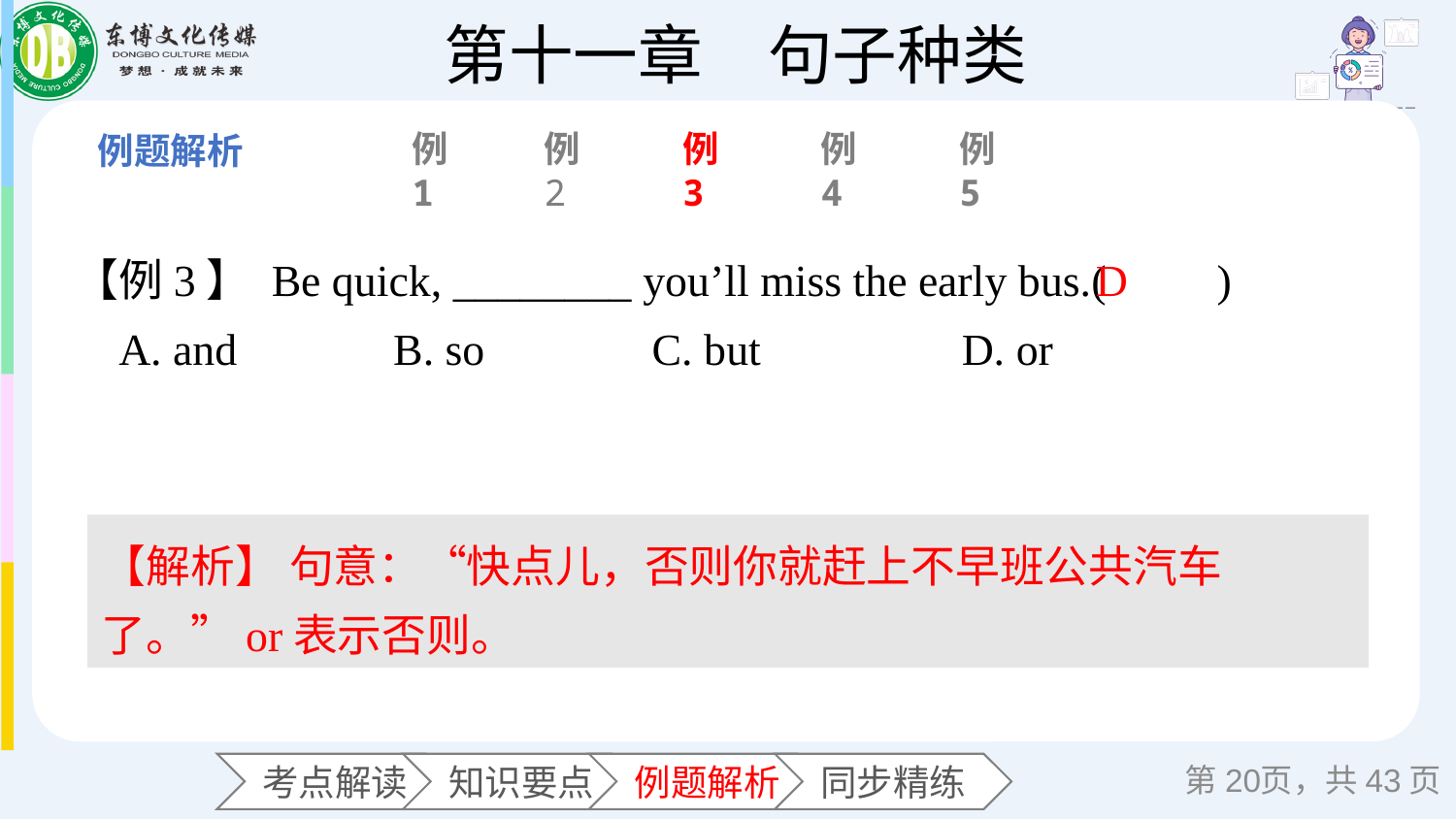

例1
例2
例3
例4
例5
【例3】 Be quick, ________ you’ll miss the early bus.(　　)
    A. and              B. so               C. but                  D. or
D
【解析】 句意：“快点儿，否则你就赶上不早班公共汽车了。”or表示否则。
第20页，共43页